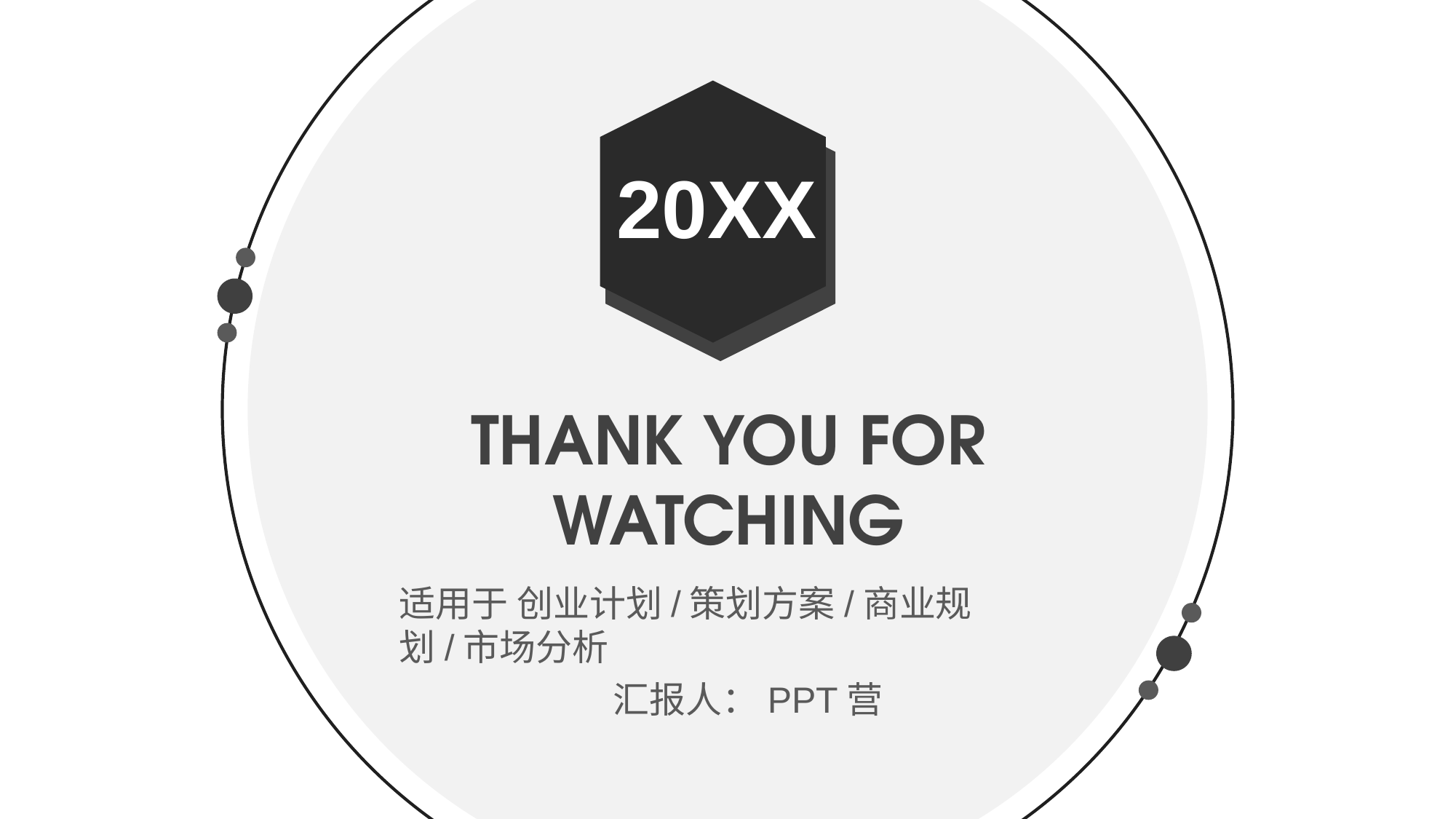

20XX

THANK YOU FOR WATCHING
适用于 创业计划/策划方案/商业规划/市场分析

汇报人：PPT营